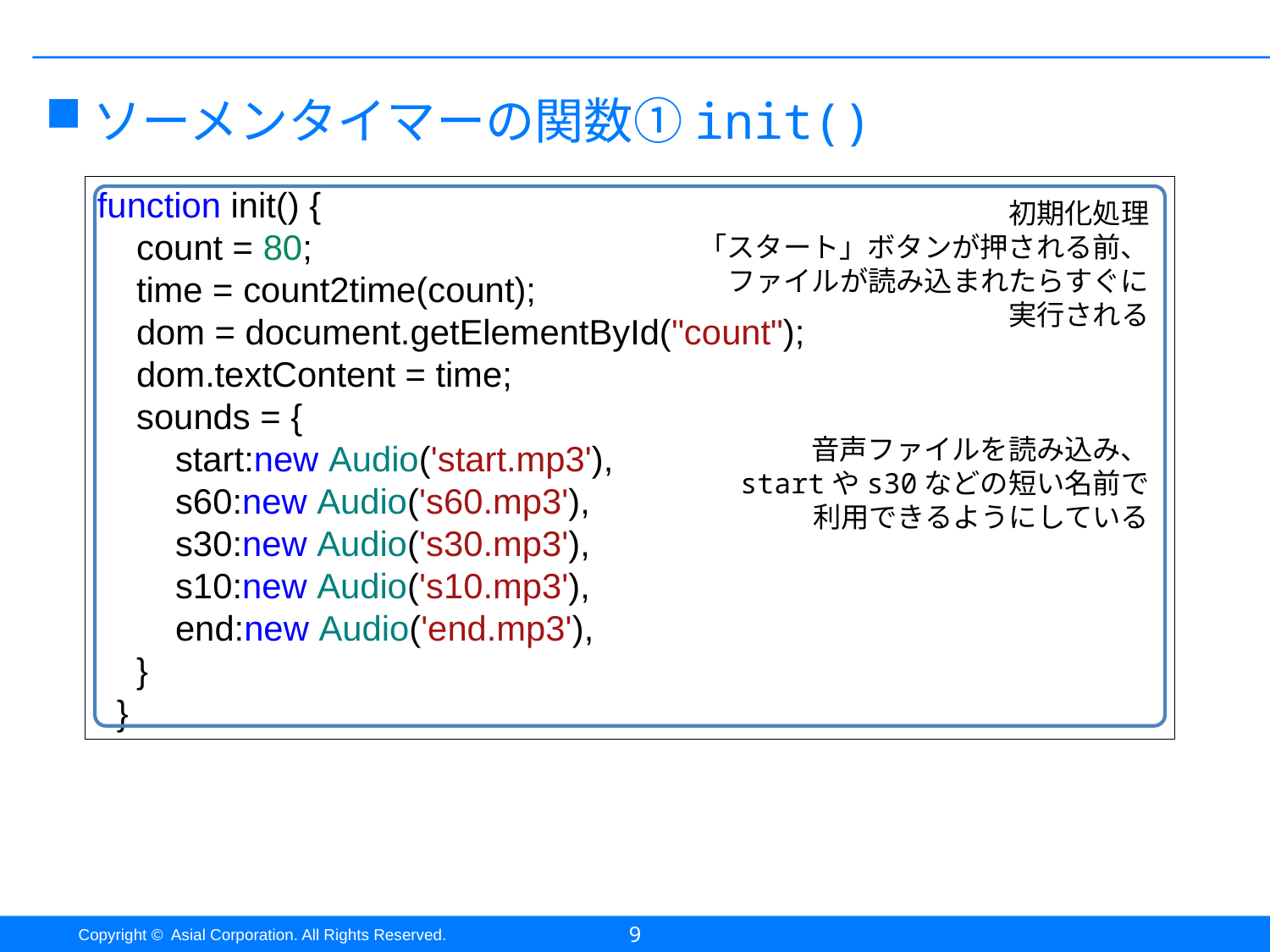

#

ソーメンタイマーの関数①init()
function init() {
    count = 80;
    time = count2time(count);
    dom = document.getElementById("count");
    dom.textContent = time;
    sounds = {
        start:new Audio('start.mp3'),
        s60:new Audio('s60.mp3'),
        s30:new Audio('s30.mp3'),
        s10:new Audio('s10.mp3'),
        end:new Audio('end.mp3'),
    }
  }
初期化処理
「スタート」ボタンが押される前、
ファイルが読み込まれたらすぐに
実行される

音声ファイルを読み込み、
startやs30などの短い名前で
利用できるようにしている
9